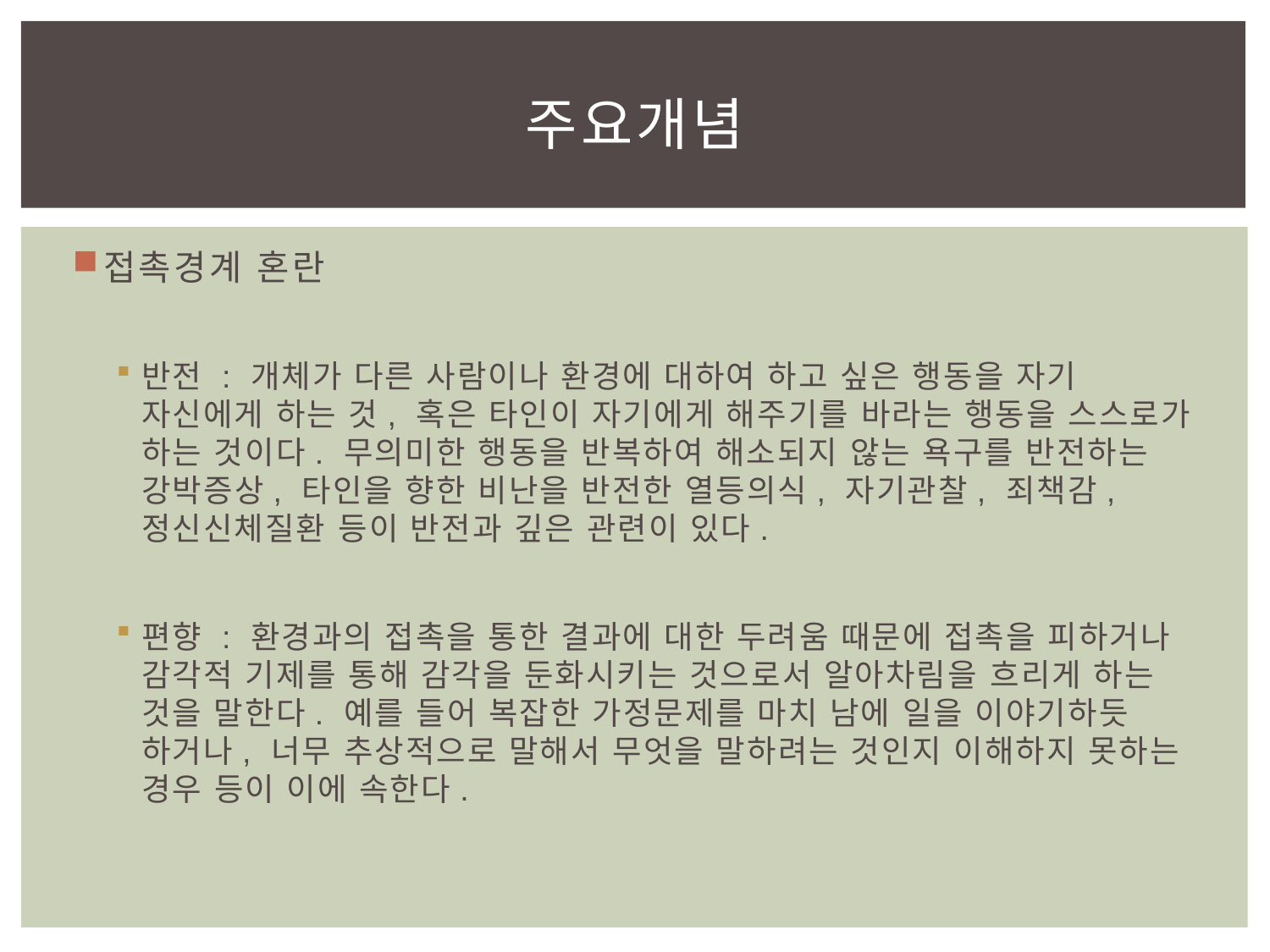

# 주요개념
접촉경계 혼란

반전 : 개체가 다른 사람이나 환경에 대하여 하고 싶은 행동을 자기 자신에게 하는 것, 혹은 타인이 자기에게 해주기를 바라는 행동을 스스로가 하는 것이다. 무의미한 행동을 반복하여 해소되지 않는 욕구를 반전하는 강박증상, 타인을 향한 비난을 반전한 열등의식, 자기관찰, 죄책감, 정신신체질환 등이 반전과 깊은 관련이 있다.

편향 : 환경과의 접촉을 통한 결과에 대한 두려움 때문에 접촉을 피하거나 감각적 기제를 통해 감각을 둔화시키는 것으로서 알아차림을 흐리게 하는 것을 말한다. 예를 들어 복잡한 가정문제를 마치 남에 일을 이야기하듯 하거나, 너무 추상적으로 말해서 무엇을 말하려는 것인지 이해하지 못하는 경우 등이 이에 속한다.